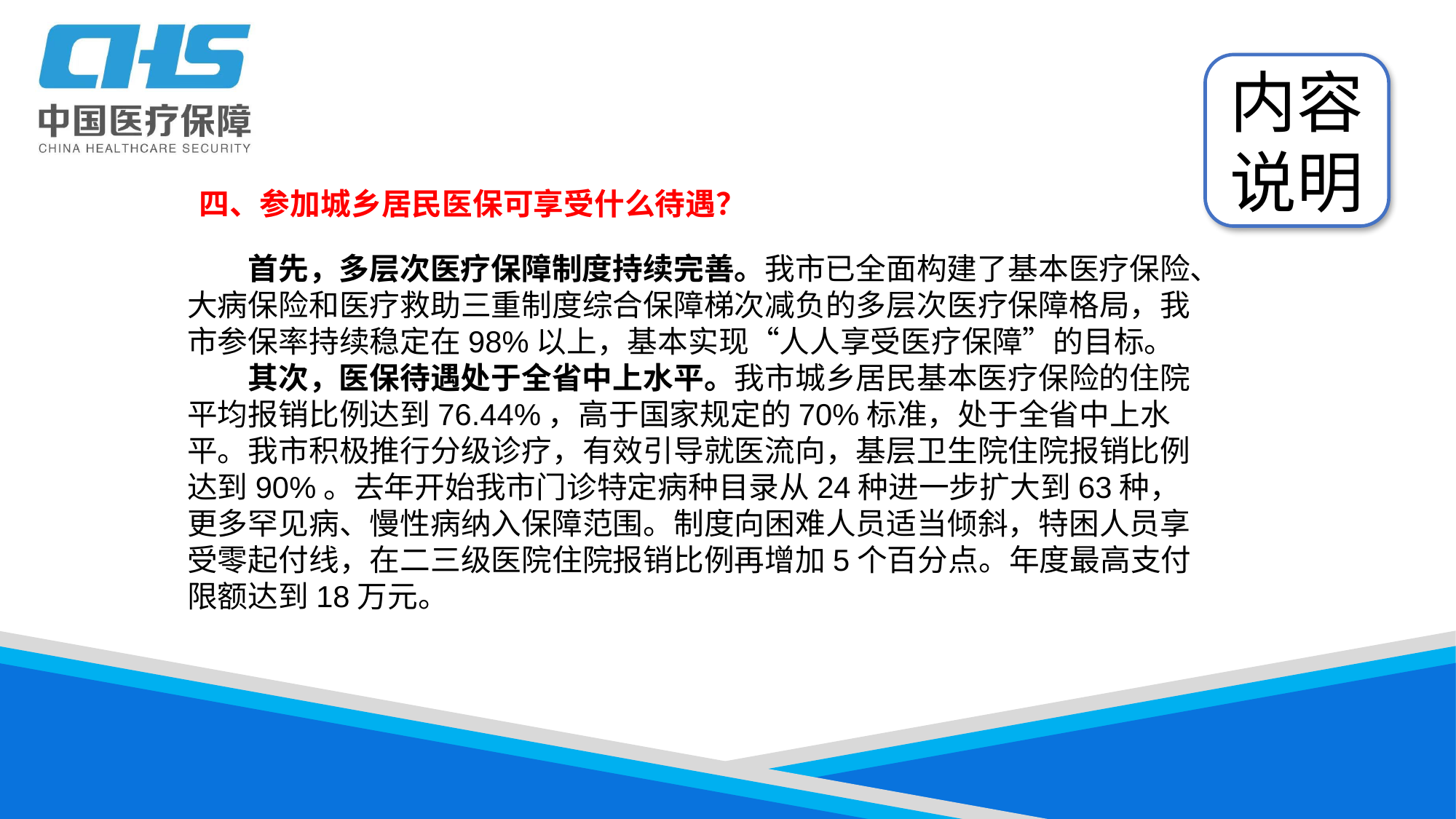

内容说明
四、参加城乡居民医保可享受什么待遇？
首先，多层次医疗保障制度持续完善。我市已全面构建了基本医疗保险、大病保险和医疗救助三重制度综合保障梯次减负的多层次医疗保障格局，我市参保率持续稳定在98%以上，基本实现“人人享受医疗保障”的目标。
其次，医保待遇处于全省中上水平。我市城乡居民基本医疗保险的住院平均报销比例达到76.44%，高于国家规定的70%标准，处于全省中上水平。我市积极推行分级诊疗，有效引导就医流向，基层卫生院住院报销比例达到90%。去年开始我市门诊特定病种目录从24种进一步扩大到63种，更多罕见病、慢性病纳入保障范围。制度向困难人员适当倾斜，特困人员享受零起付线，在二三级医院住院报销比例再增加5个百分点。年度最高支付限额达到18万元。